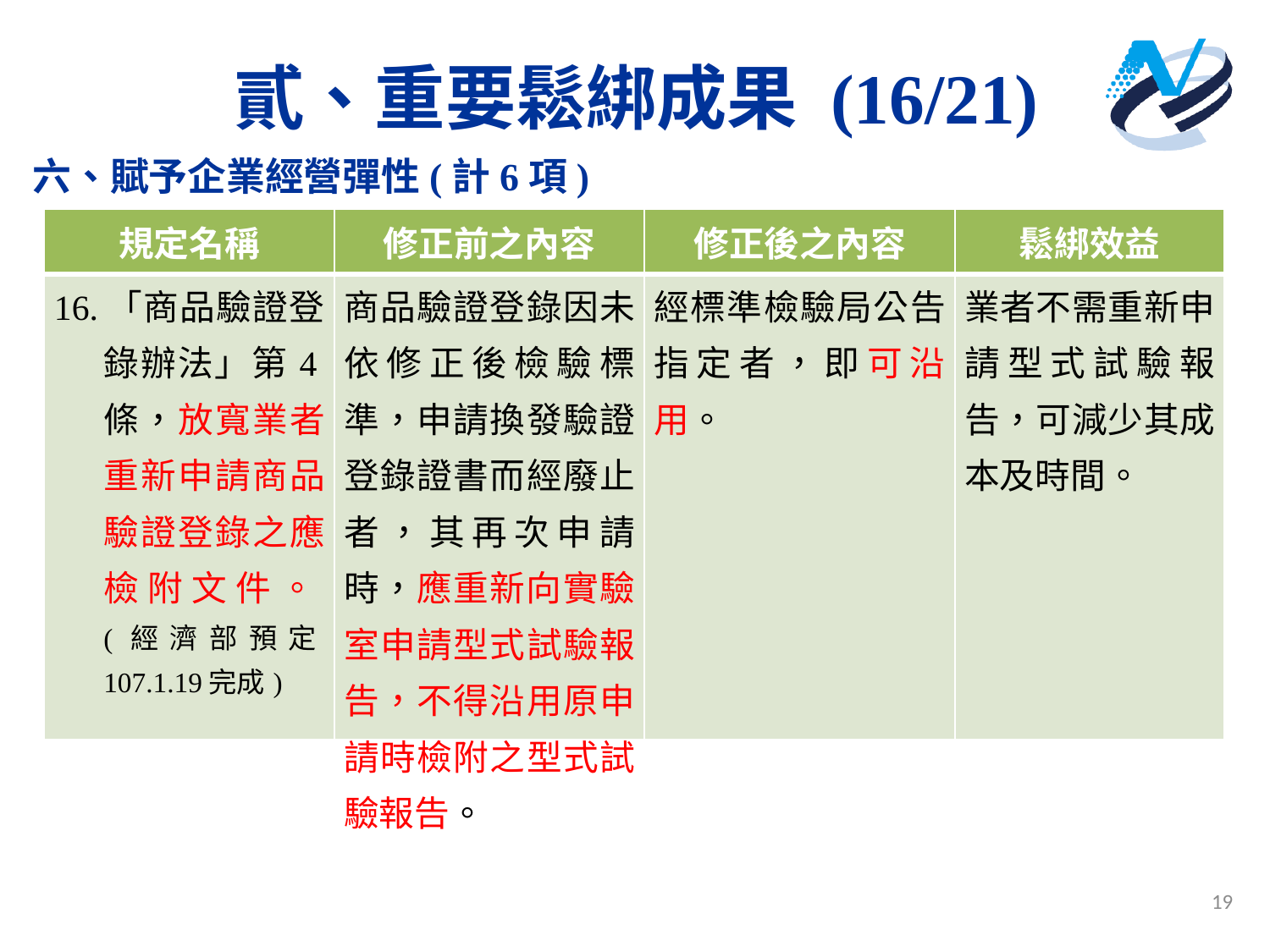

# 貳、重要鬆綁成果 (16/21)
六、賦予企業經營彈性(計6項)
| 規定名稱 | 修正前之內容 | 修正後之內容 | 鬆綁效益 |
| --- | --- | --- | --- |
| 16.「商品驗證登錄辦法」第4條，放寬業者重新申請商品驗證登錄之應檢附文件。(經濟部預定107.1.19完成) | 商品驗證登錄因未依修正後檢驗標準，申請換發驗證登錄證書而經廢止者，其再次申請時，應重新向實驗室申請型式試驗報告，不得沿用原申請時檢附之型式試驗報告。 | 經標準檢驗局公告指定者，即可沿用。 | 業者不需重新申請型式試驗報告，可減少其成本及時間。 |
19